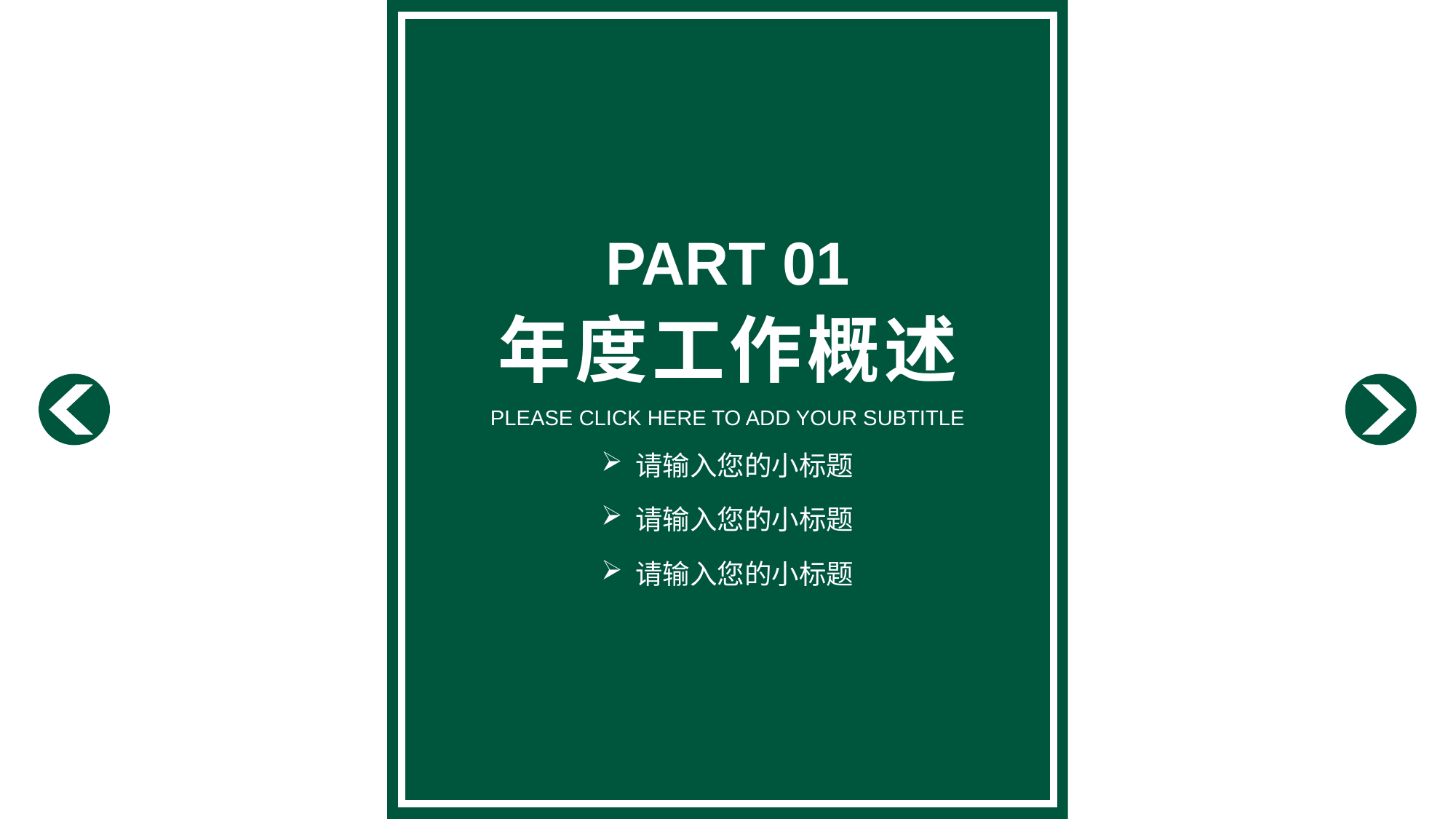

PART 01
年度工作概述

PLEASE CLICK HERE TO ADD YOUR SUBTITLE
请输入您的小标题
请输入您的小标题
请输入您的小标题